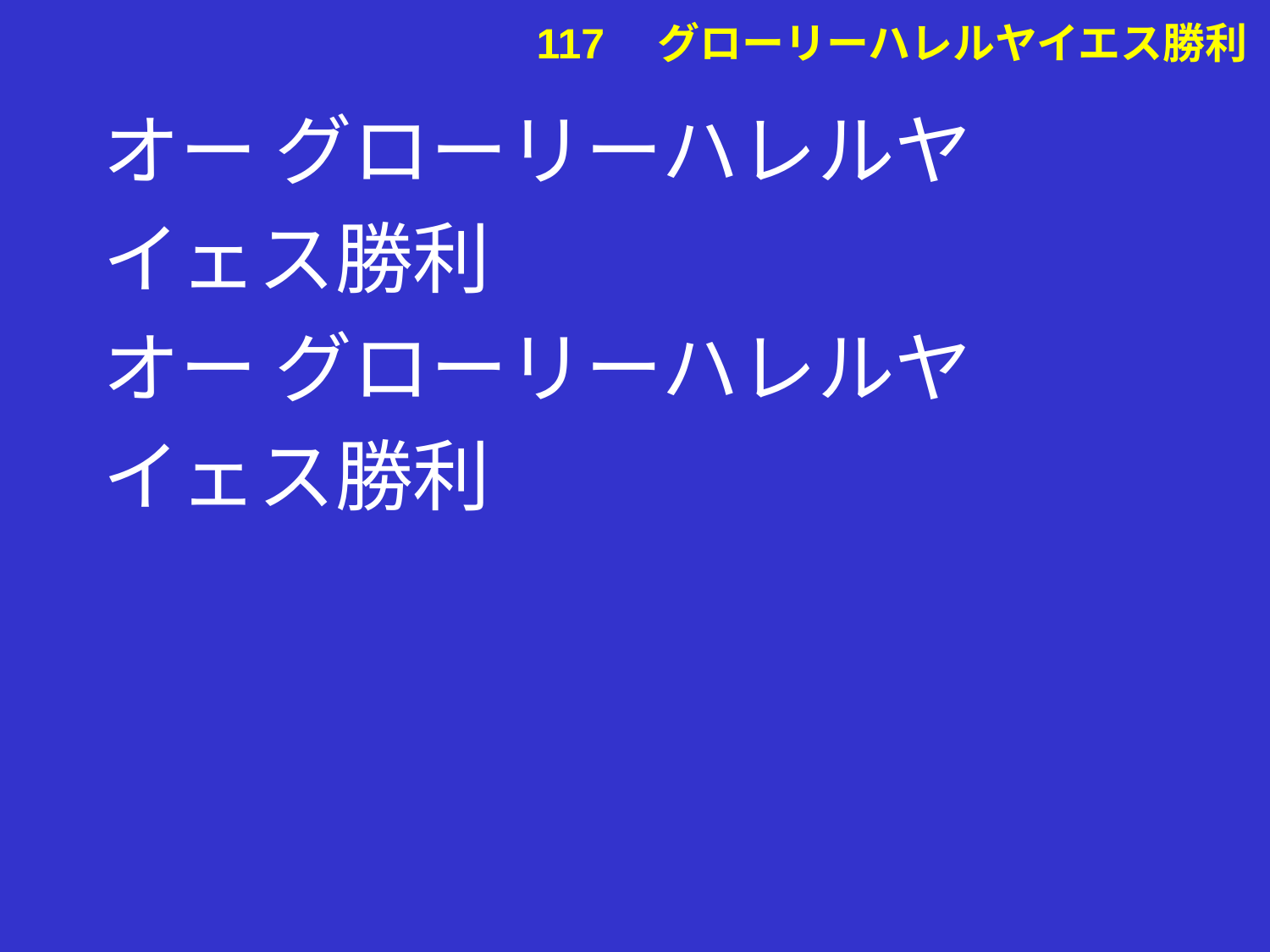

オー グローリーハレルヤ
イェス勝利
オー グローリーハレルヤ
イェス勝利

# 117　グローリーハレルヤイエス勝利